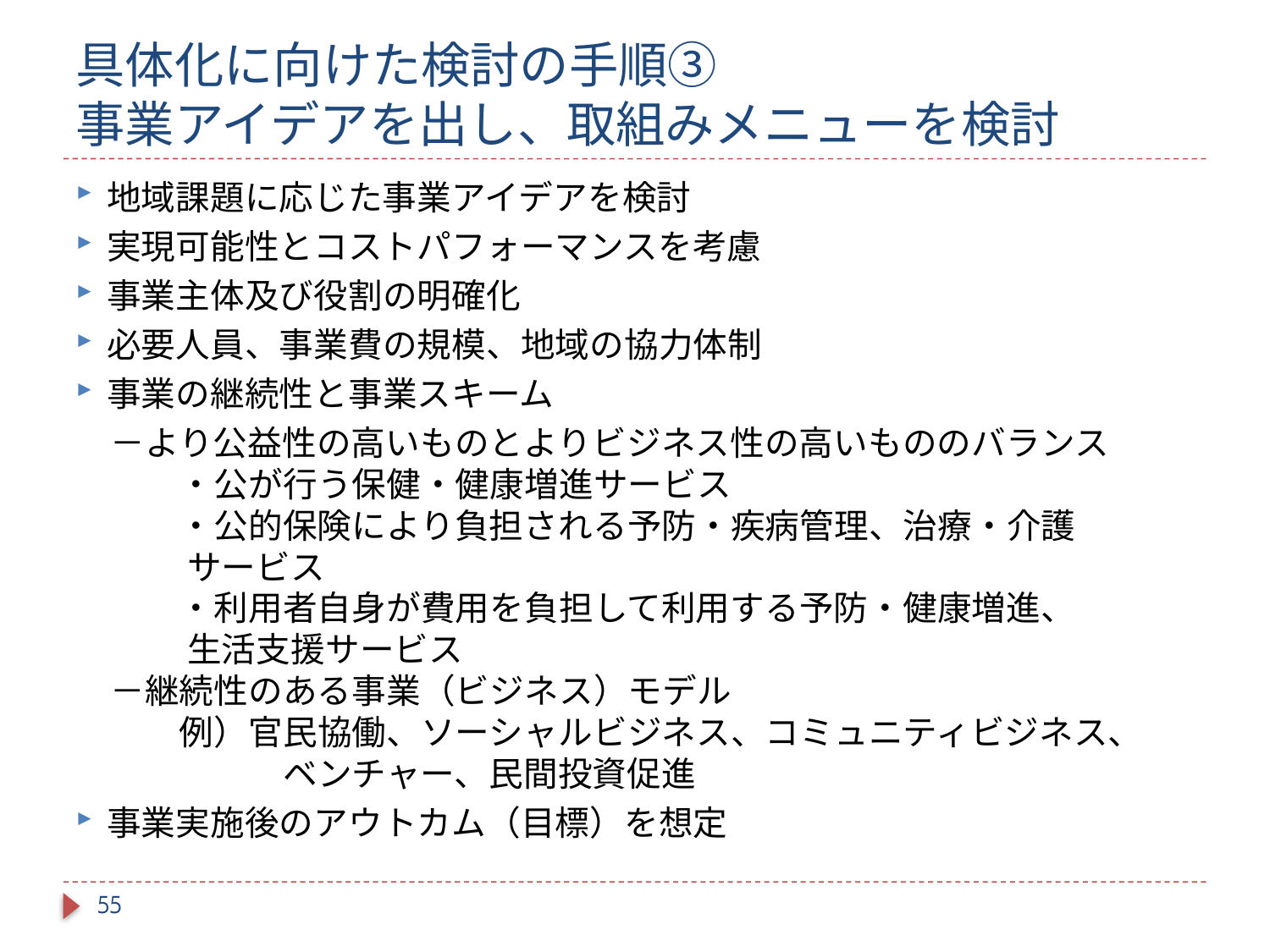

# 具体化に向けた検討の手順③ 事業アイデアを出し、取組みメニューを検討
地域課題に応じた事業アイデアを検討
実現可能性とコストパフォーマンスを考慮
事業主体及び役割の明確化
必要人員、事業費の規模、地域の協力体制
事業の継続性と事業スキーム
　－より公益性の高いものとよりビジネス性の高いもののバランス
　　　・公が行う保健・健康増進サービス
　　　・公的保険により負担される予防・疾病管理、治療・介護
 　　　サービス
　　　・利用者自身が費用を負担して利用する予防・健康増進、
 　　　生活支援サービス
　－継続性のある事業（ビジネス）モデル
　　　例）官民協働、ソーシャルビジネス、コミュニティビジネス、
　　　　　　ベンチャー、民間投資促進
事業実施後のアウトカム（目標）を想定
55